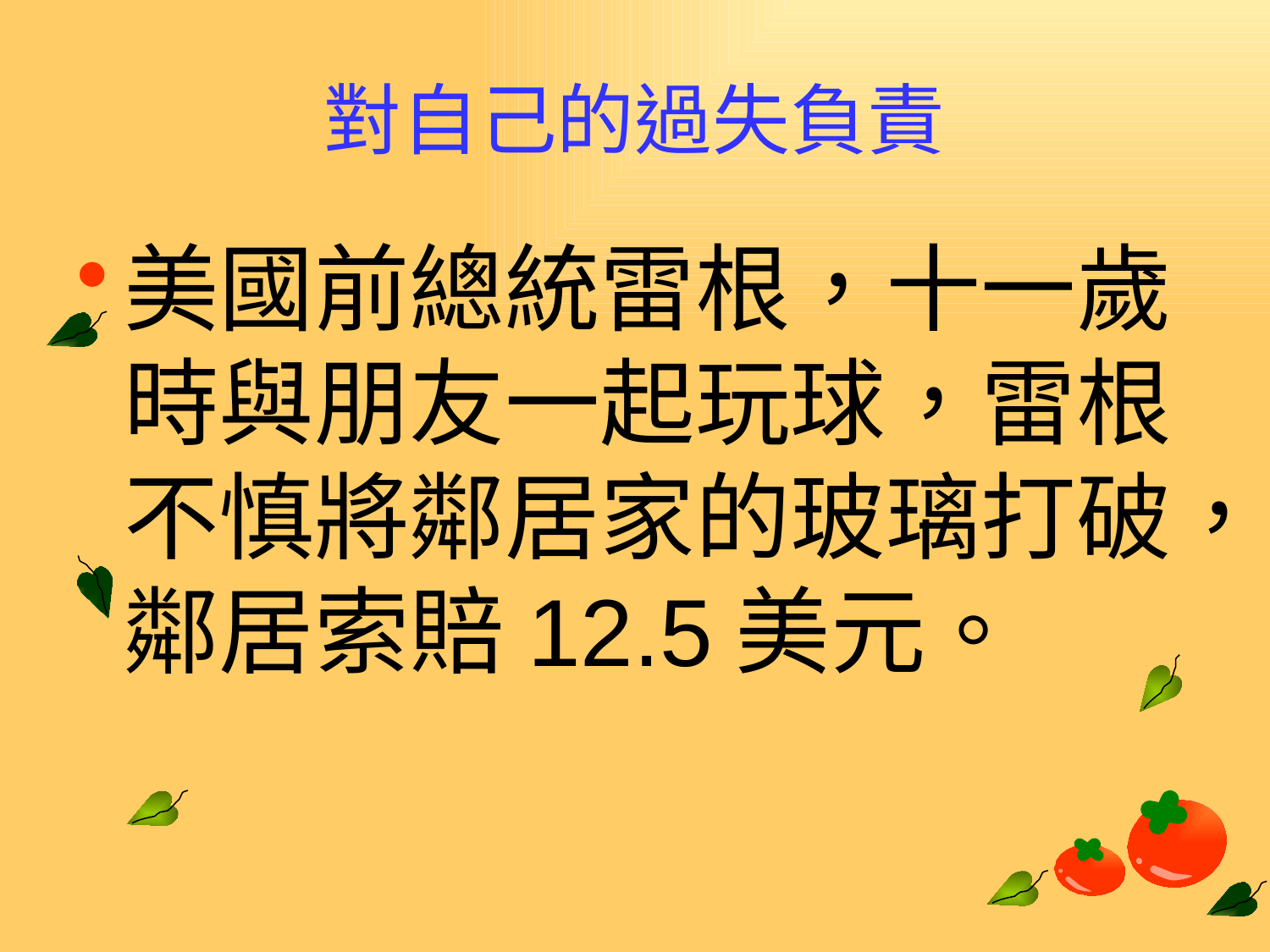

# 對自己的過失負責
美國前總統雷根，十一歲時與朋友一起玩球，雷根不慎將鄰居家的玻璃打破，鄰居索賠12.5美元。